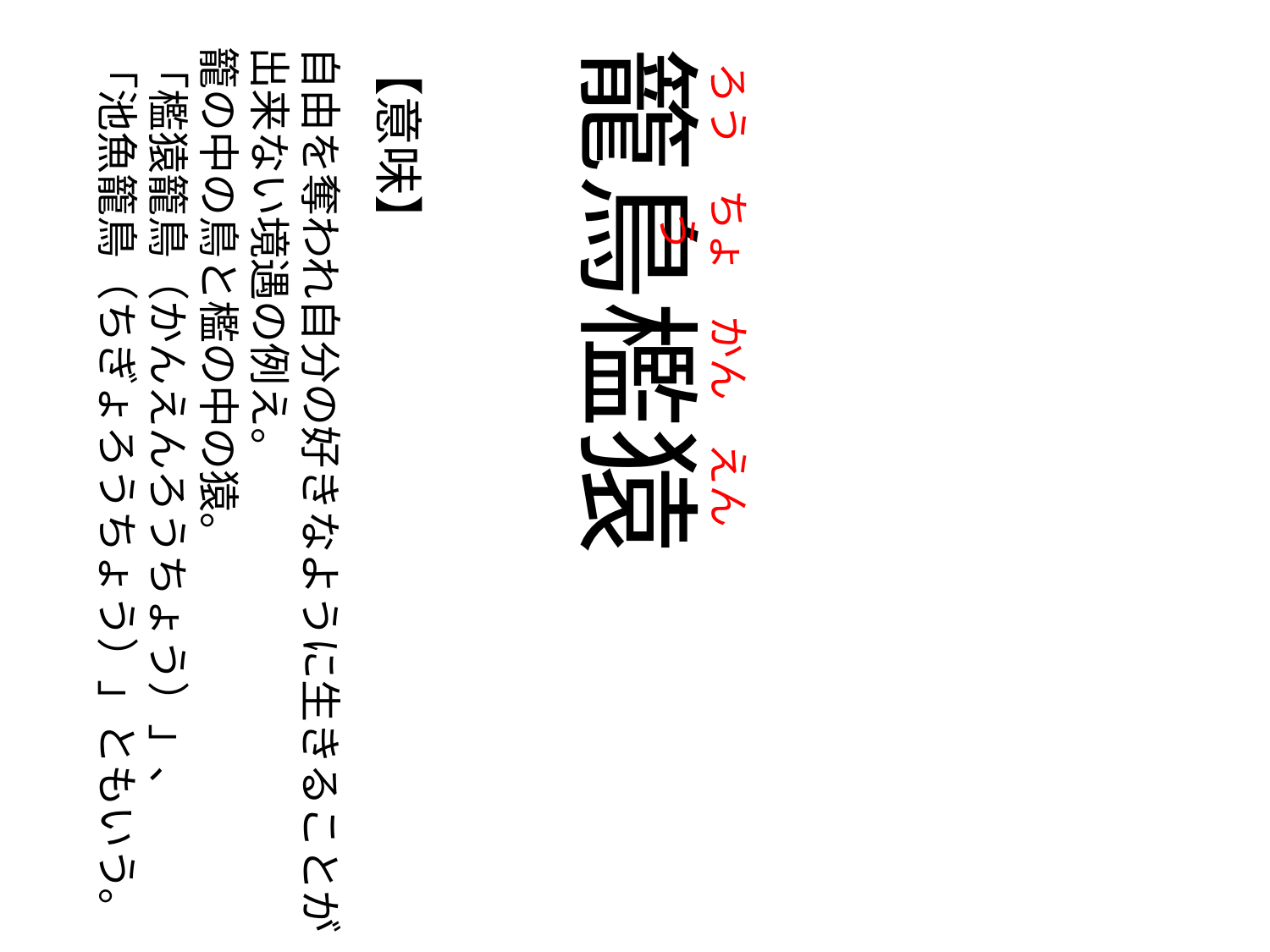

じょう
じょう
じょう
の
じょう
じょう
じょう
の
じょう
じょう
じょう
の
じょう
じょう
じょう
ろう
の
ちょう
の
かん
の
えん
自由を奪われ自分の好きなように生きることが出来ない境遇の例え。
籠の中の鳥と檻の中の猿。
「檻猿籠鳥（かんえんろうちょう）」、
「池魚籠鳥（ちぎょろうちょう）」ともいう。
【意味】
籠鳥檻猿